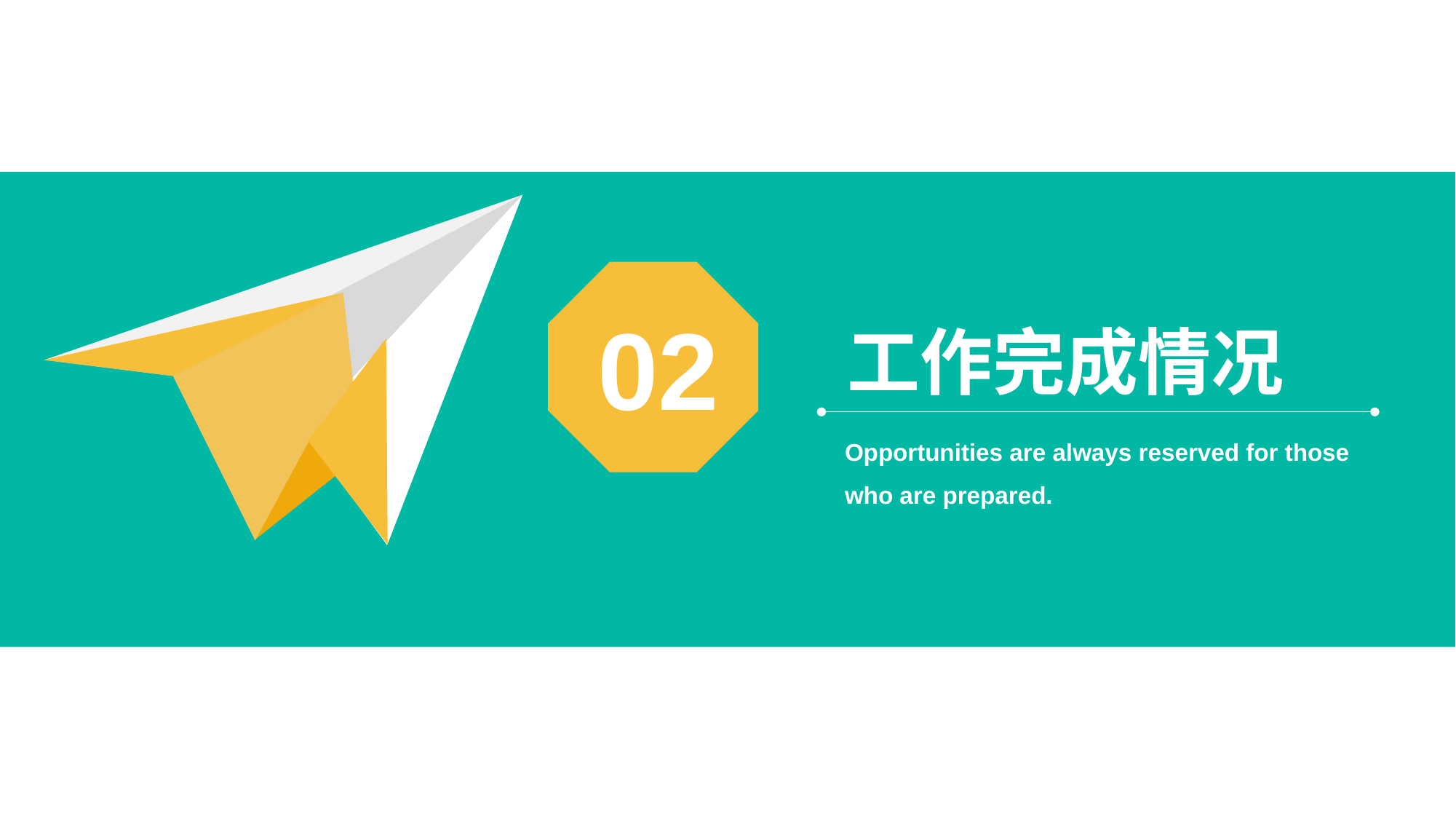

02
工作完成情况
Opportunities are always reserved for those who are prepared.